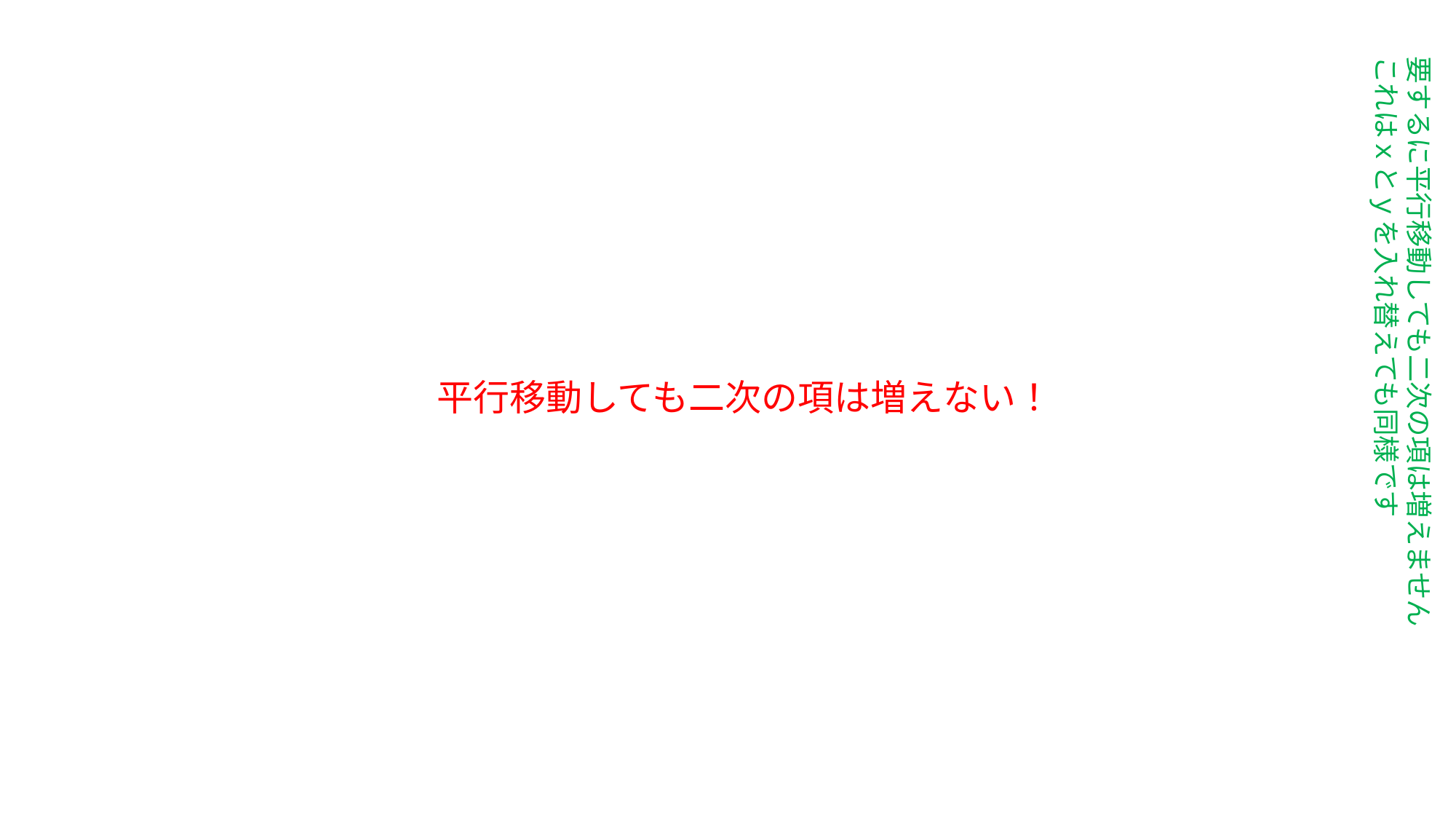

要するに平行移動しても二次の項は増えません
これはｘとｙを入れ替えても同様です
平行移動しても二次の項は増えない！